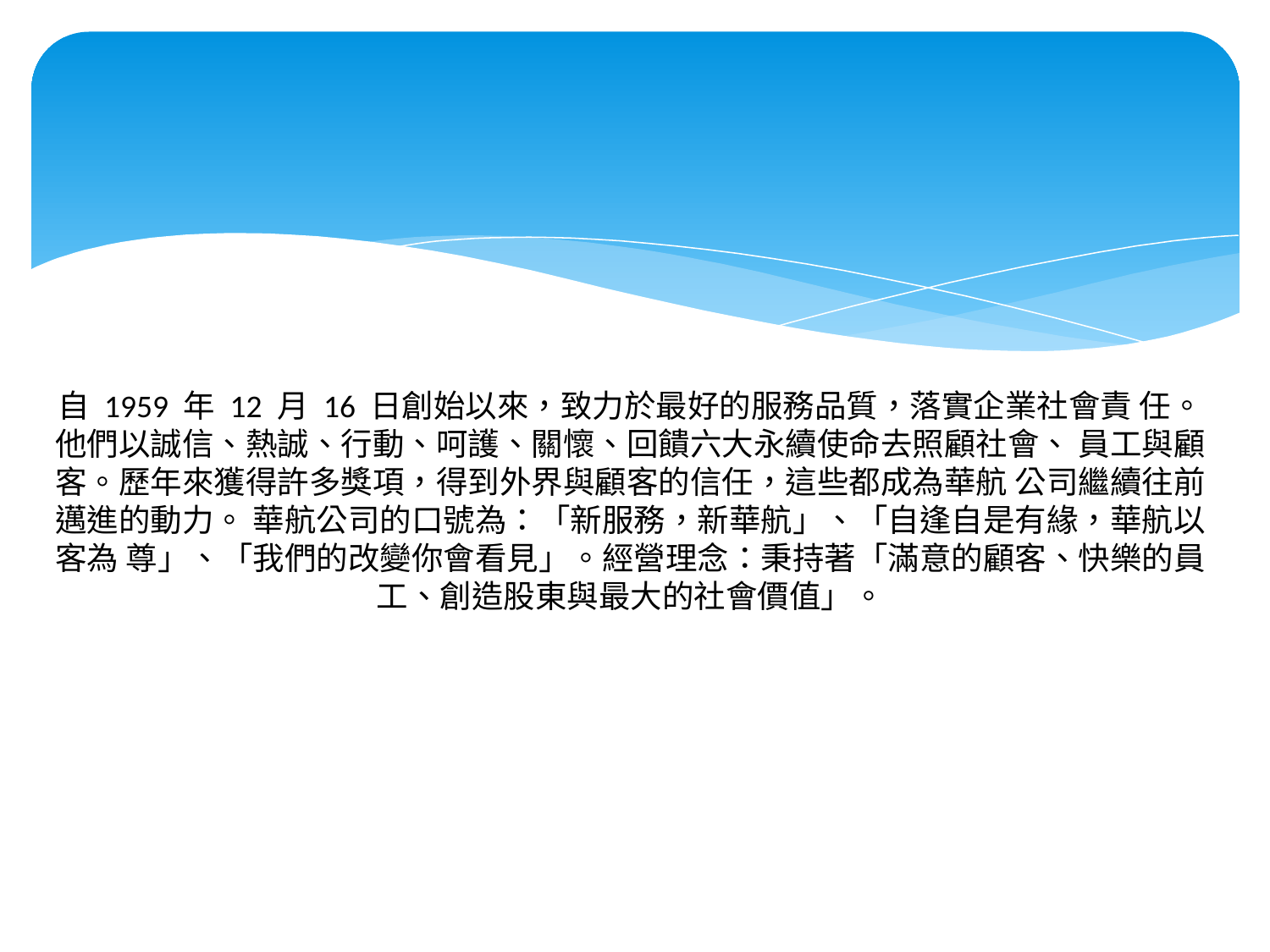

自 1959 年 12 月 16 日創始以來，致力於最好的服務品質，落實企業社會責 任。他們以誠信、熱誠、行動、呵護、關懷、回饋六大永續使命去照顧社會、 員工與顧客。歷年來獲得許多獎項，得到外界與顧客的信任，這些都成為華航 公司繼續往前邁進的動力。 華航公司的口號為：「新服務，新華航」、「自逢自是有緣，華航以客為 尊」、「我們的改變你會看見」。經營理念：秉持著「滿意的顧客、快樂的員 工、創造股東與最大的社會價值」。